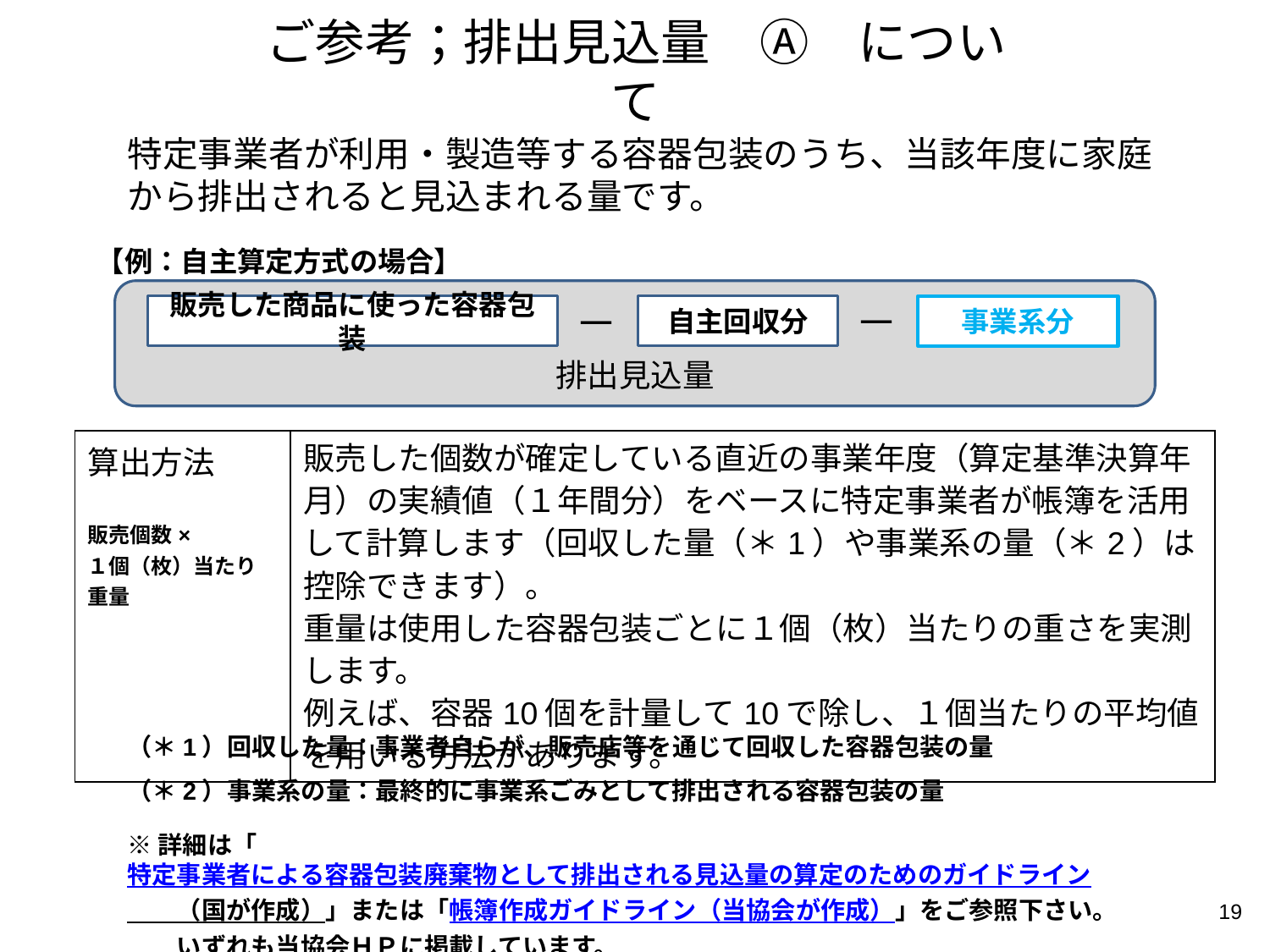

# ご参考；排出見込量　Ⓐ　について
特定事業者が利用・製造等する容器包装のうち、当該年度に家庭から排出されると見込まれる量です。
【例：自主算定方式の場合】
排出見込量
－
－
販売した商品に使った容器包装
自主回収分
事業系分
| 算出方法 販売個数× １個（枚）当たり重量 | 販売した個数が確定している直近の事業年度（算定基準決算年月）の実績値（１年間分）をベースに特定事業者が帳簿を活用して計算します（回収した量（＊1）や事業系の量（＊2）は控除できます）。 重量は使用した容器包装ごとに１個（枚）当たりの重さを実測します。 例えば、容器10個を計量して10で除し、１個当たりの平均値を用いる方法があります。 |
| --- | --- |
（＊1）回収した量：事業者自らが、販売店等を通じて回収した容器包装の量
（＊2）事業系の量：最終的に事業系ごみとして排出される容器包装の量
※詳細は「特定事業者による容器包装廃棄物として排出される見込量の算定のためのガイドライン
　　（国が作成）」または「帳簿作成ガイドライン（当協会が作成）」をご参照下さい。
　　いずれも当協会ＨＰに掲載しています。
19